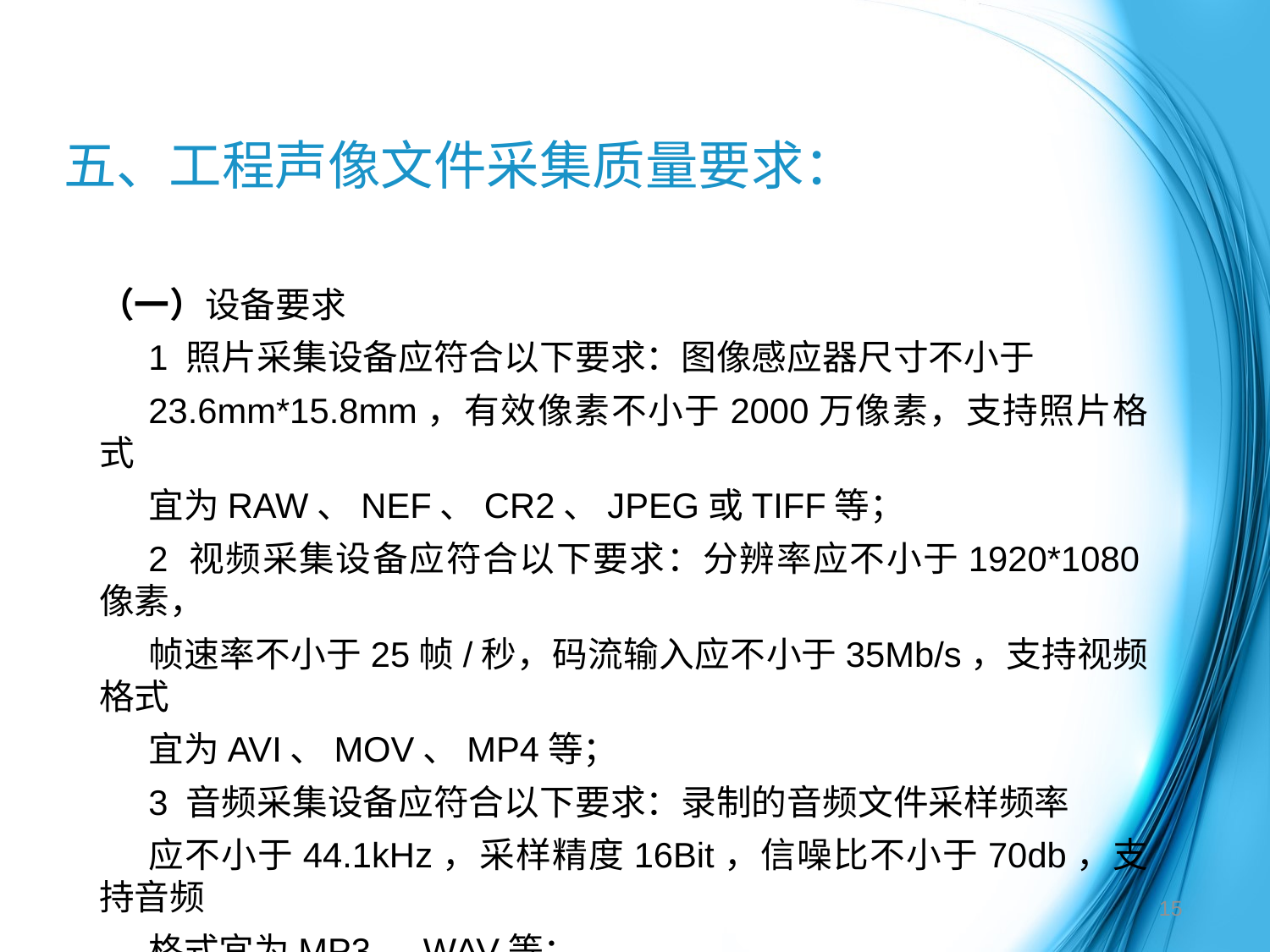

五、工程声像文件采集质量要求：
（一）设备要求
1 照片采集设备应符合以下要求：图像感应器尺寸不小于
23.6mm*15.8mm，有效像素不小于2000万像素，支持照片格式
宜为RAW、NEF、CR2、JPEG或TIFF等；
2 视频采集设备应符合以下要求：分辨率应不小于1920*1080像素，
帧速率不小于25帧/秒，码流输入应不小于35Mb/s，支持视频格式
宜为AVI、MOV、MP4等；
3 音频采集设备应符合以下要求：录制的音频文件采样频率
应不小于44.1kHz，采样精度16Bit，信噪比不小于70db，支持音频
格式宜为MP3、WAV等；
15